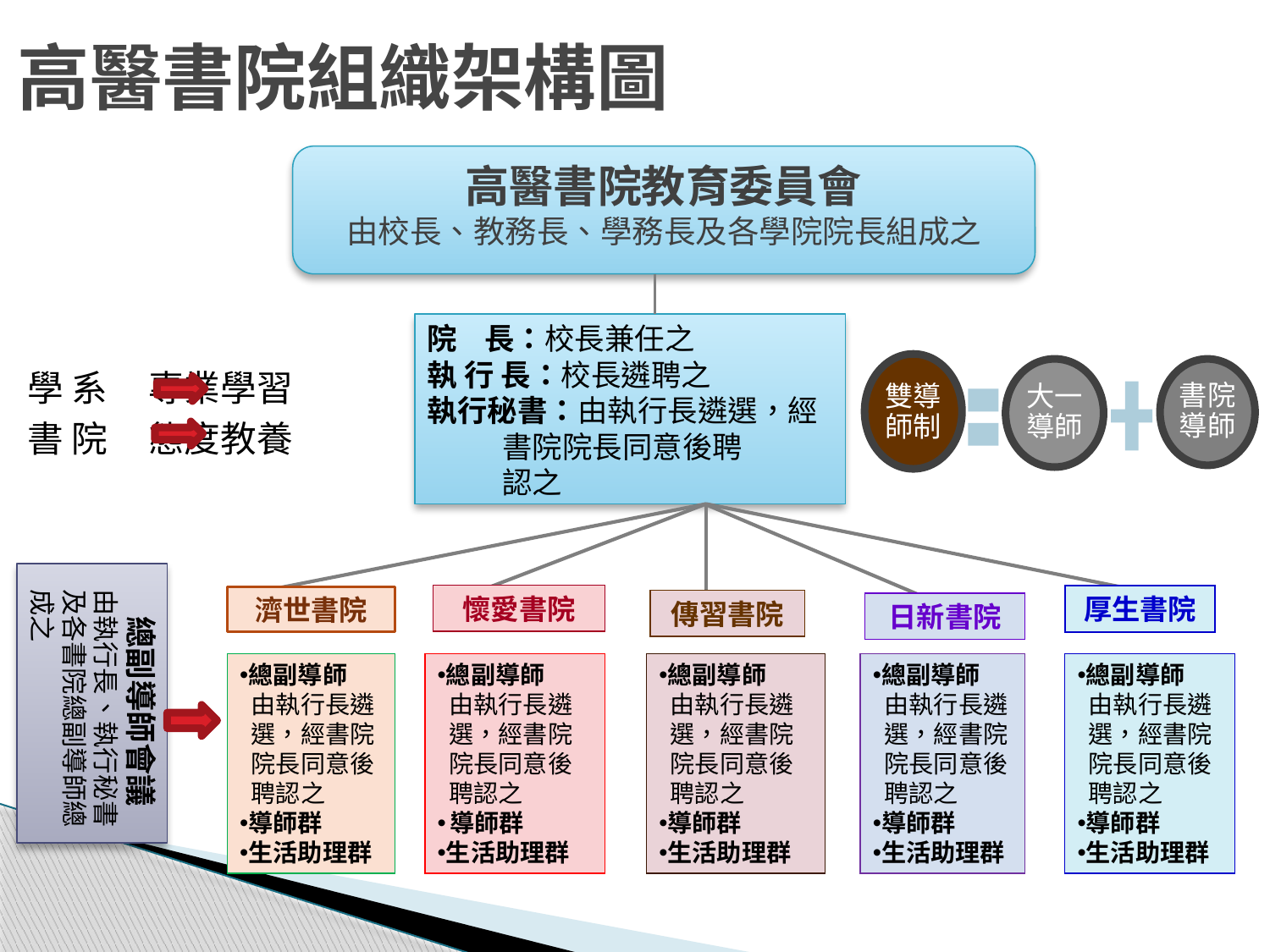

高醫書院組織架構圖
高醫書院教育委員會
由校長、教務長、學務長及各學院院長組成之
院    長：校長兼任之
執 行 長：校長遴聘之
執行秘書：由執行長遴選，經
          書院院長同意後聘
          認之

雙導師制
書院導師
大一導師

學 系     專業學習
書 院     態度教養

總副導師會議
由執行長、執行秘書及各書院總副導師總成之
懷愛書院
厚生書院
濟世書院
傳習書院
日新書院
總副導師
 由執行長遴
 選，經書院
 院長同意後
 聘認之
導師群
生活助理群
總副導師
 由執行長遴
 選，經書院
 院長同意後
 聘認之
導師群
生活助理群
總副導師
 由執行長遴
 選，經書院
 院長同意後
 聘認之
導師群
生活助理群
總副導師
 由執行長遴
 選，經書院
 院長同意後
 聘認之
導師群
生活助理群
總副導師
 由執行長遴
 選，經書院
 院長同意後
 聘認之
導師群
生活助理群